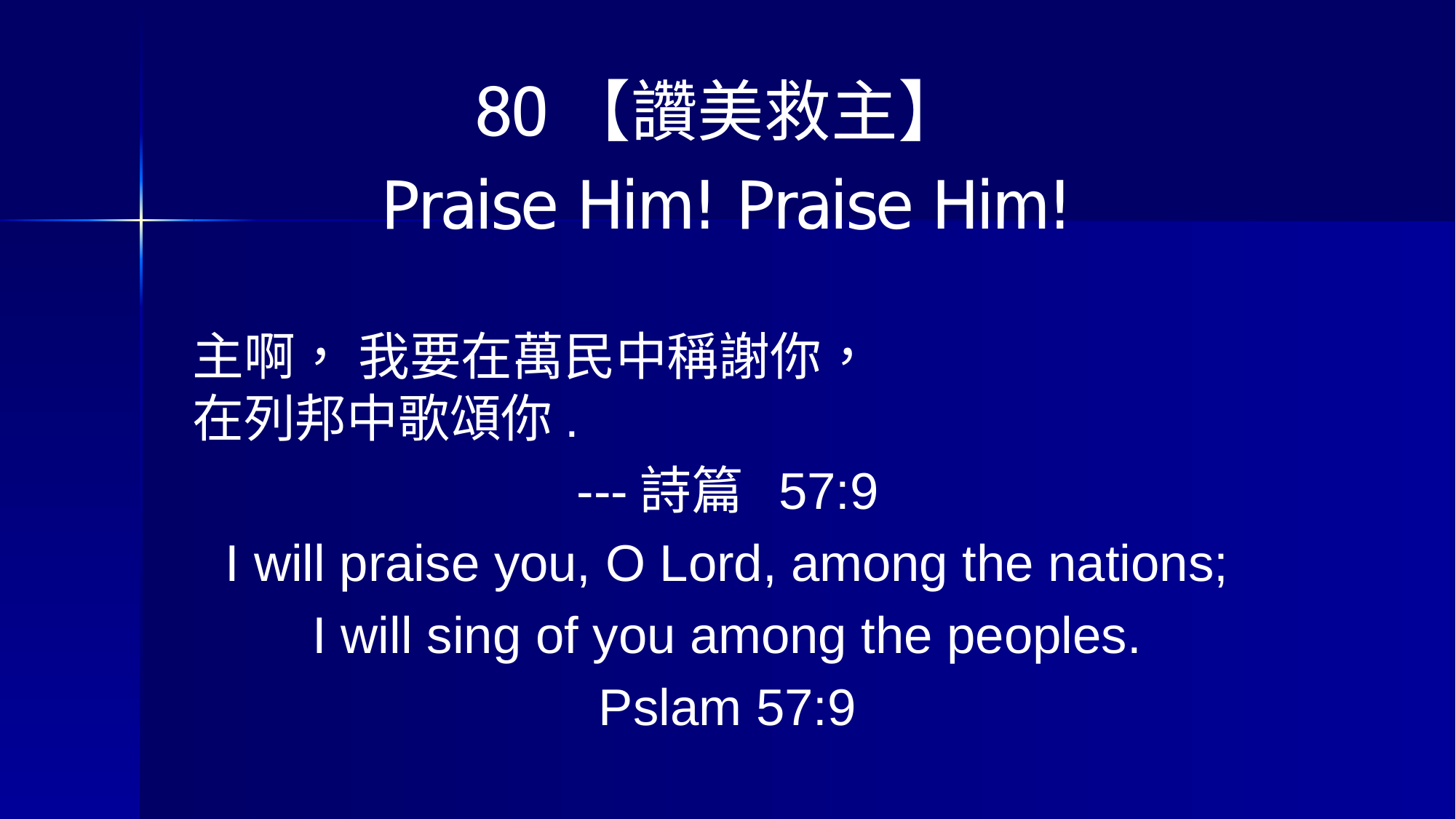

80【讚美救主】
Praise Him! Praise Him!
主啊， 我要在萬民中稱謝你，
在列邦中歌頌你.
---詩篇  57:9
I will praise you, O Lord, among the nations;
I will sing of you among the peoples.
Pslam 57:9